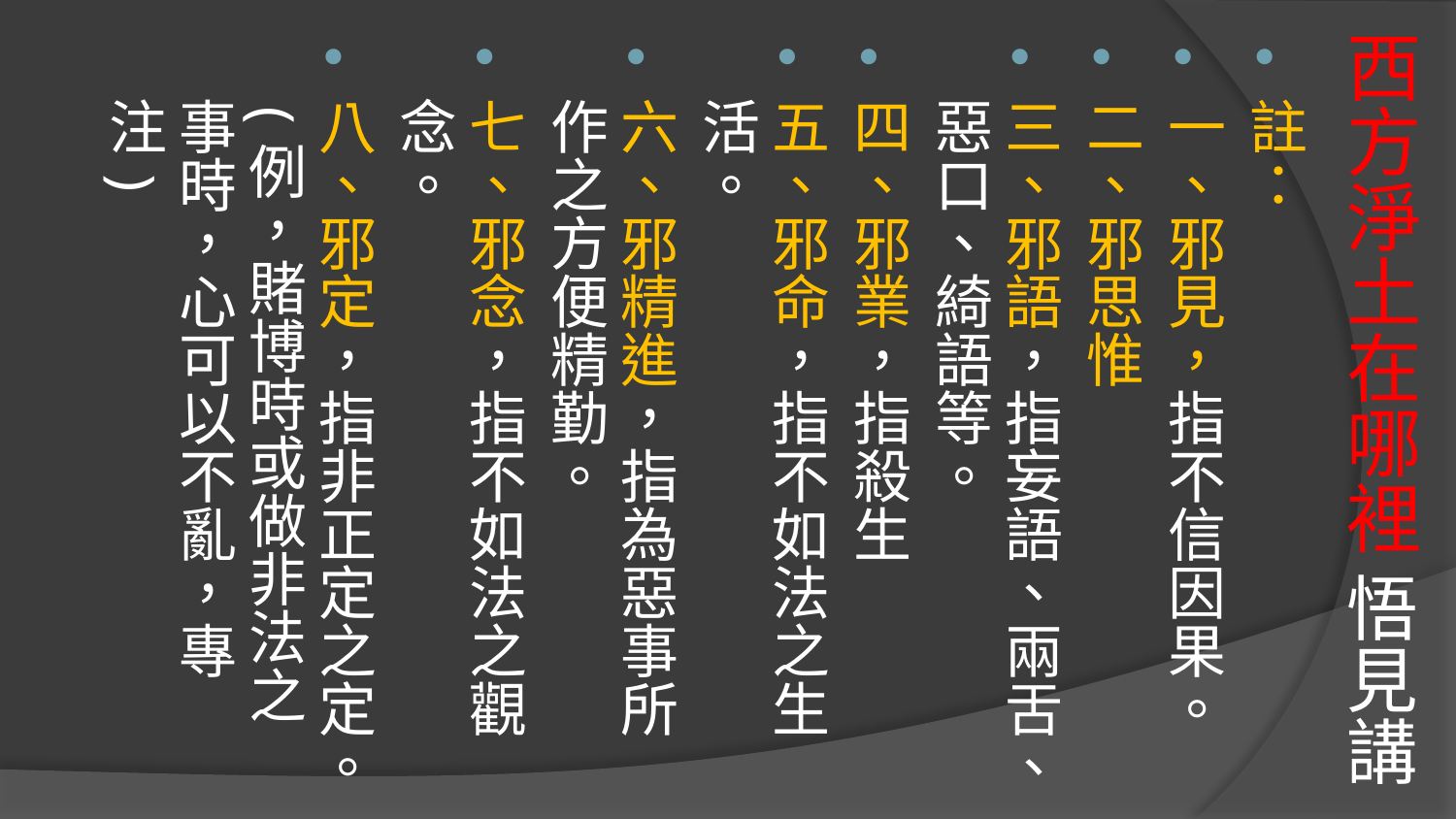

# 西方淨土在哪裡 悟見講
註：
一、邪見，指不信因果。
二、邪思惟
三、邪語，指妄語、兩舌、惡口、綺語等。
四、邪業，指殺生
五、邪命，指不如法之生活。
六、邪精進，指為惡事所作之方便精勤。
七、邪念，指不如法之觀念。
八、邪定，指非正定之定。(例，賭博時或做非法之事時，心可以不亂，專注)